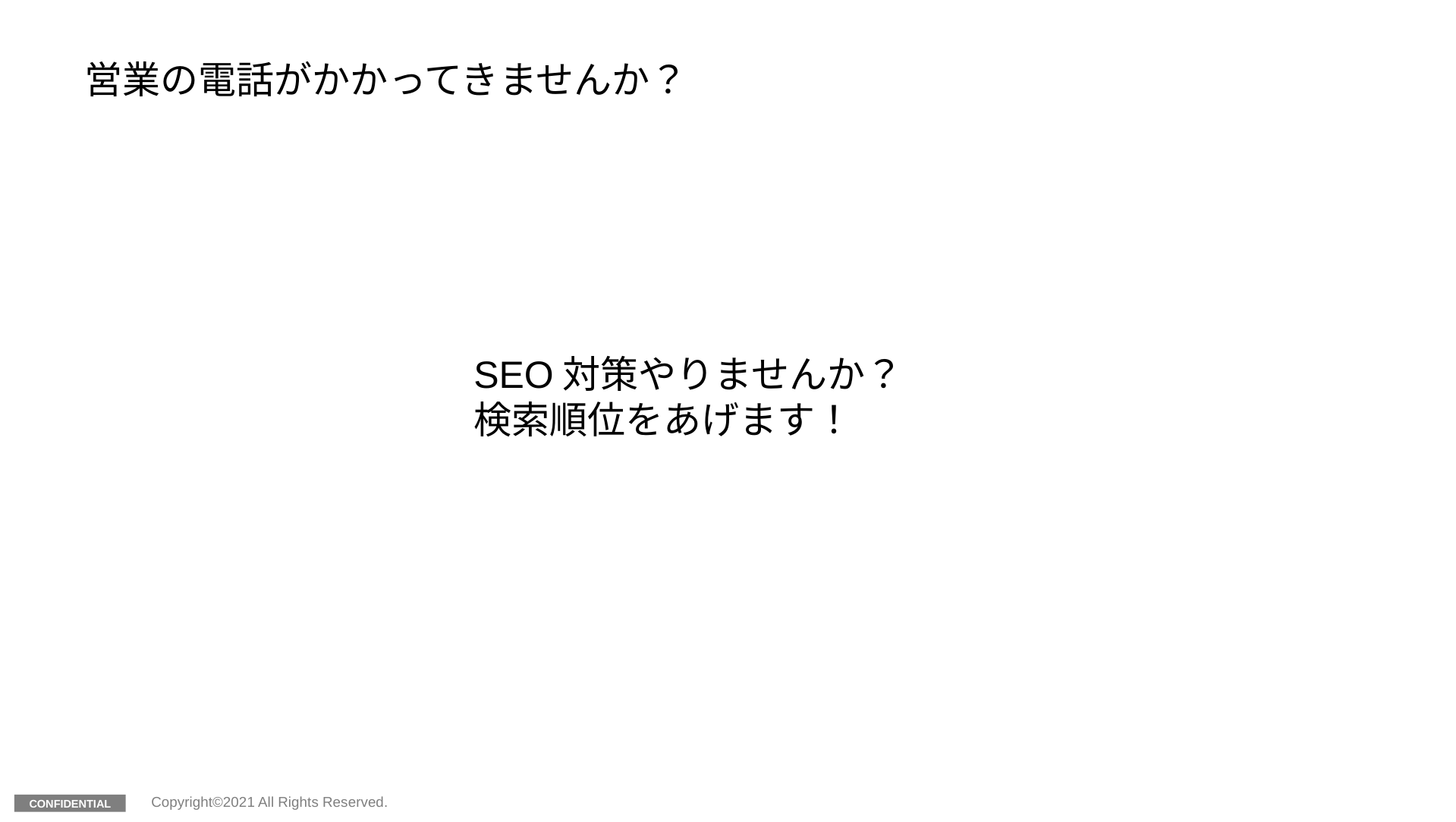

営業の電話がかかってきませんか？
SEO対策やりませんか？
検索順位をあげます！